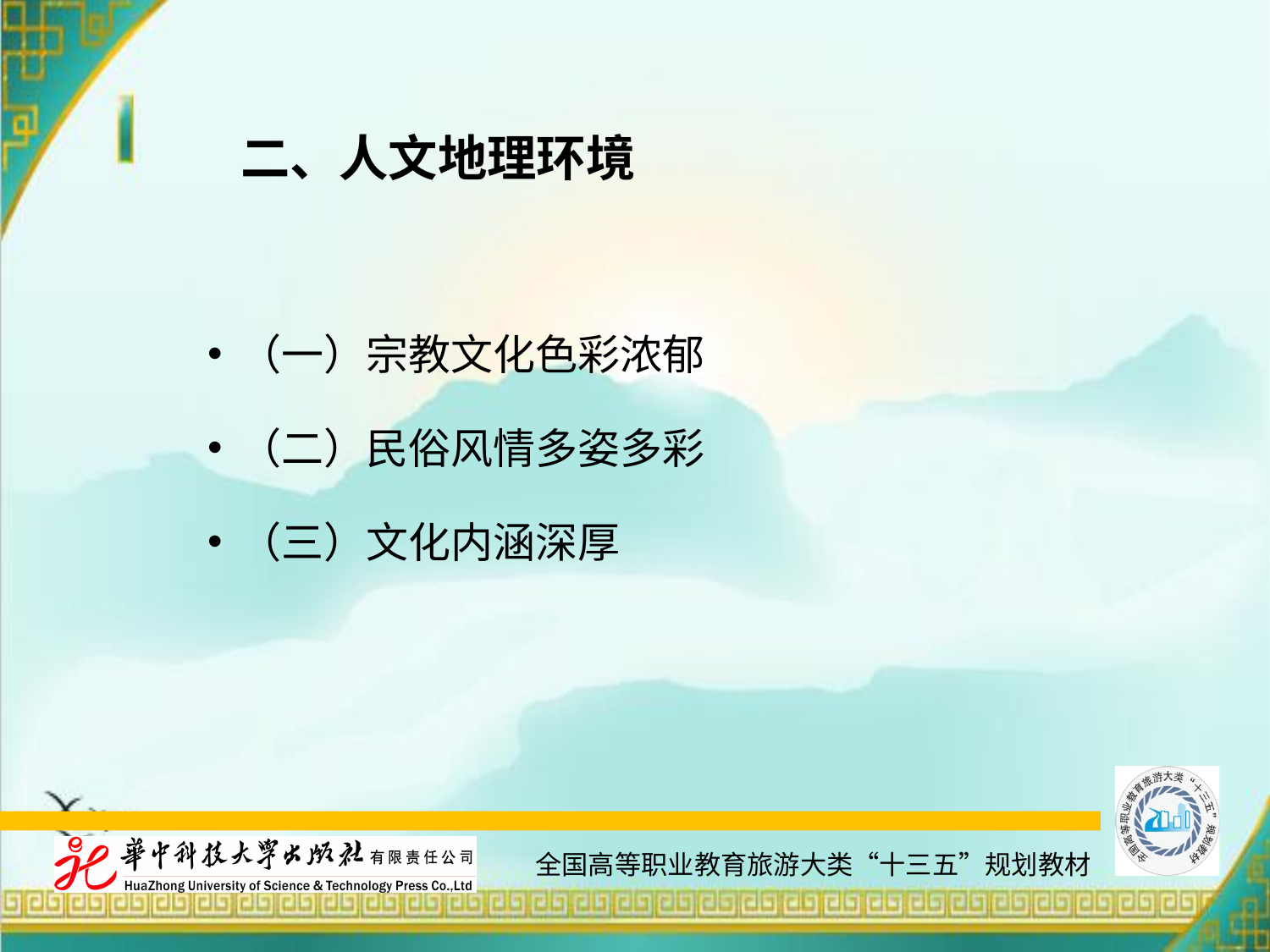

# 二、人文地理环境
（一）宗教文化色彩浓郁
（二）民俗风情多姿多彩
（三）文化内涵深厚